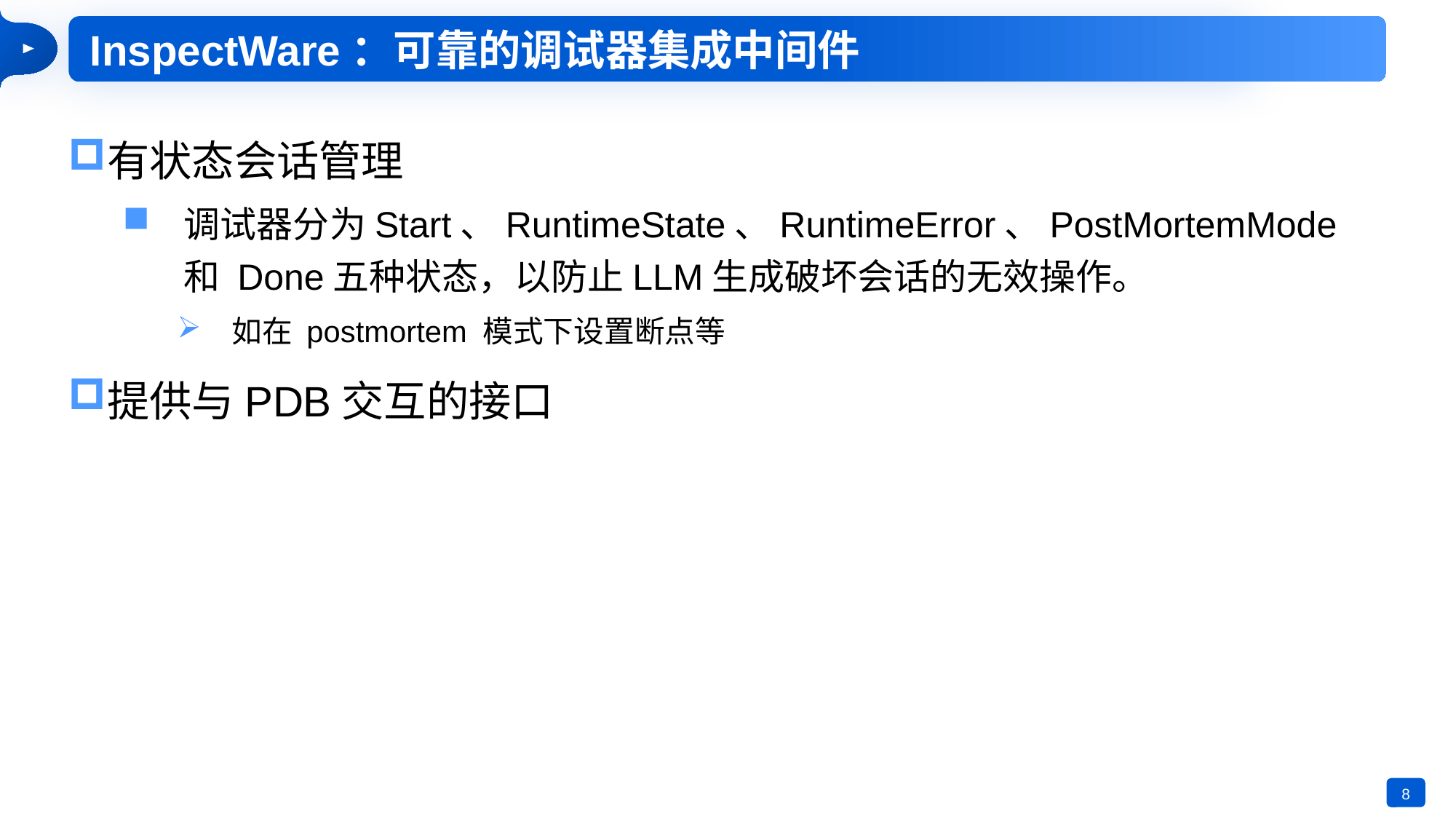

InspectWare：可靠的调试器集成中间件
有状态会话管理
调试器分为Start、RuntimeState、RuntimeError、PostMortemMode 和 Done五种状态，以防止LLM生成破坏会话的无效操作。
如在 postmortem 模式下设置断点等
提供与PDB交互的接口
8